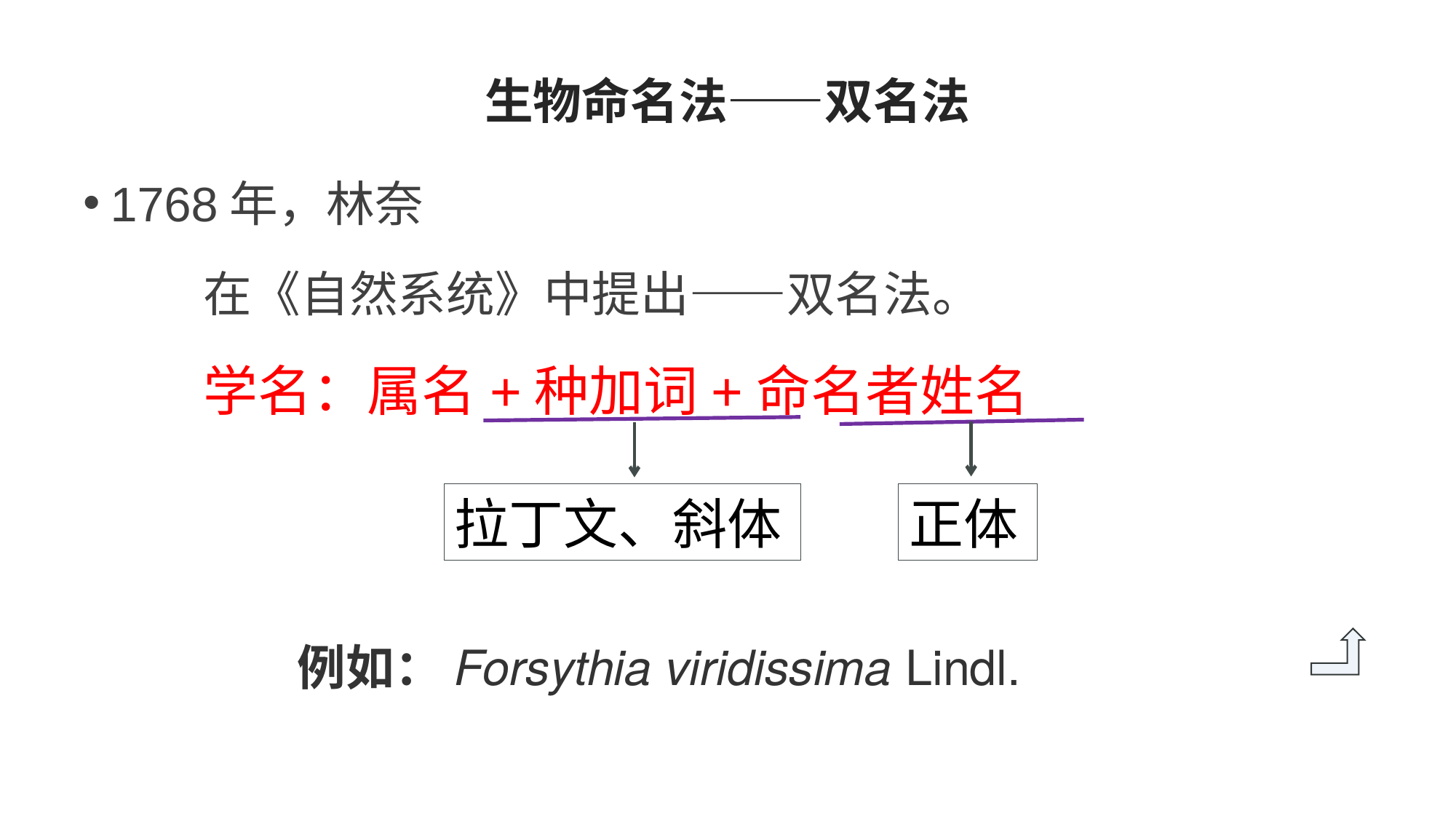

# 生物命名法——双名法
1768年，林奈
          在《自然系统》中提出——双名法。
          学名：属名+种加词+命名者姓名
拉丁文、斜体
正体

例如：Forsythia viridissima Lindl.